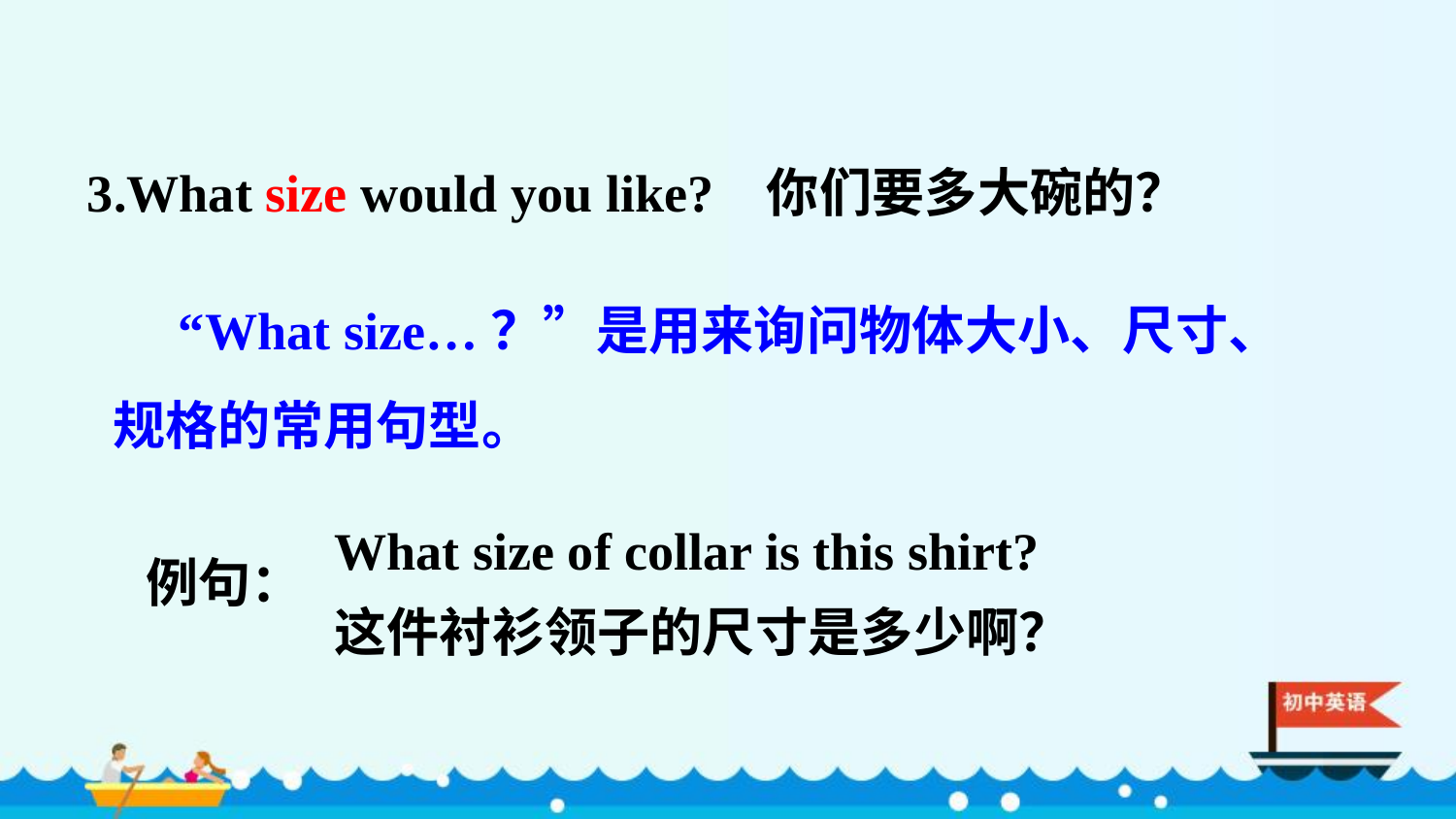

3.What size would you like?   你们要多大碗的？
     “What size…？”是用来询问物体大小、尺寸、规格的常用句型。
What size of collar is this shirt?
这件衬衫领子的尺寸是多少啊？
例句：